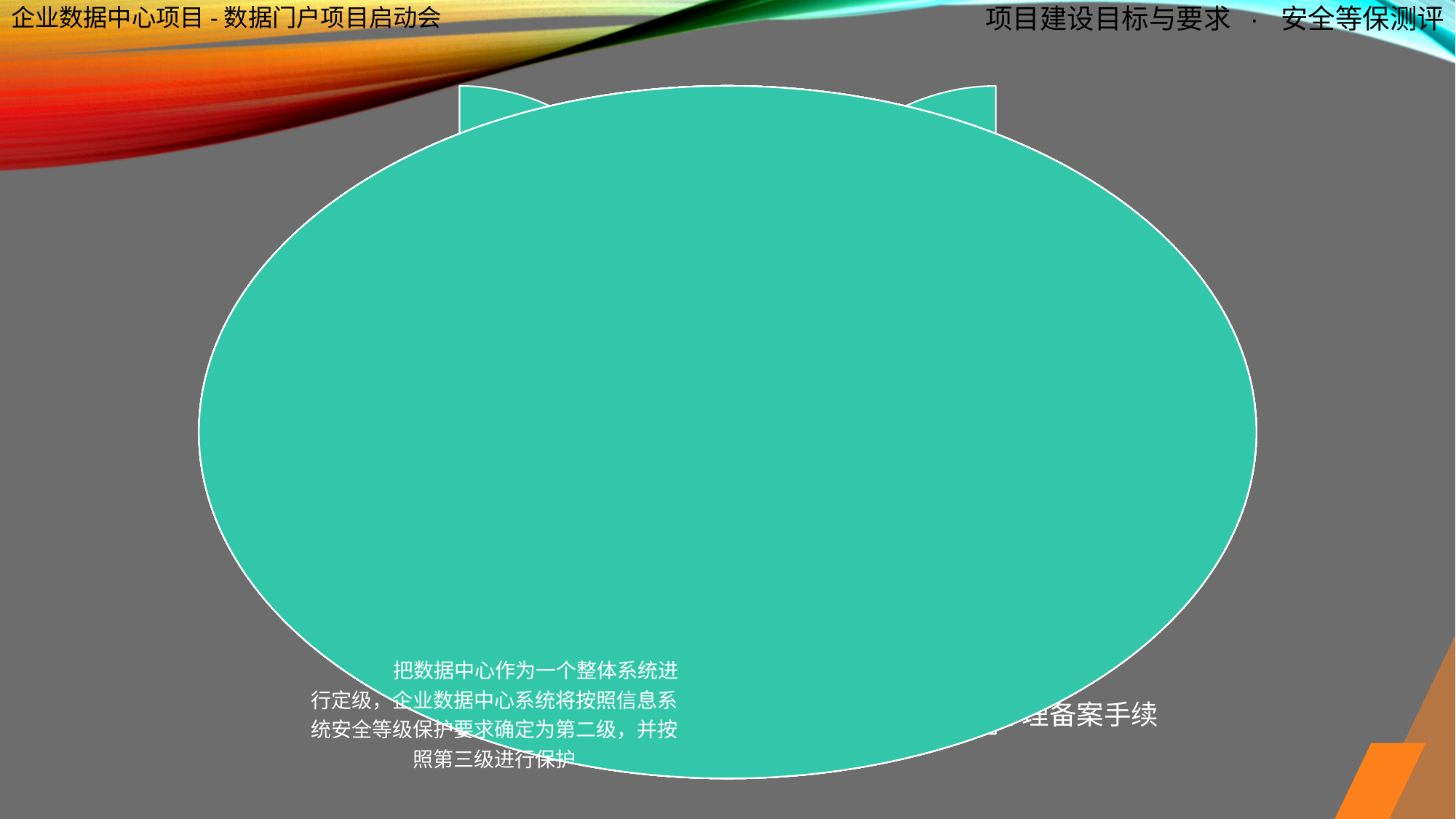

企业数据中心项目-数据门户项目启动会
项目建设目标与要求  ·  安全等保测评
	把数据中心作为一个整体系统进行定级，企业数据中心系统将按照信息系统安全等级保护要求确定为第二级，并按照第三级进行保护
定级
备案
测评
呼市公安机关办理备案手续
备案证书
整改